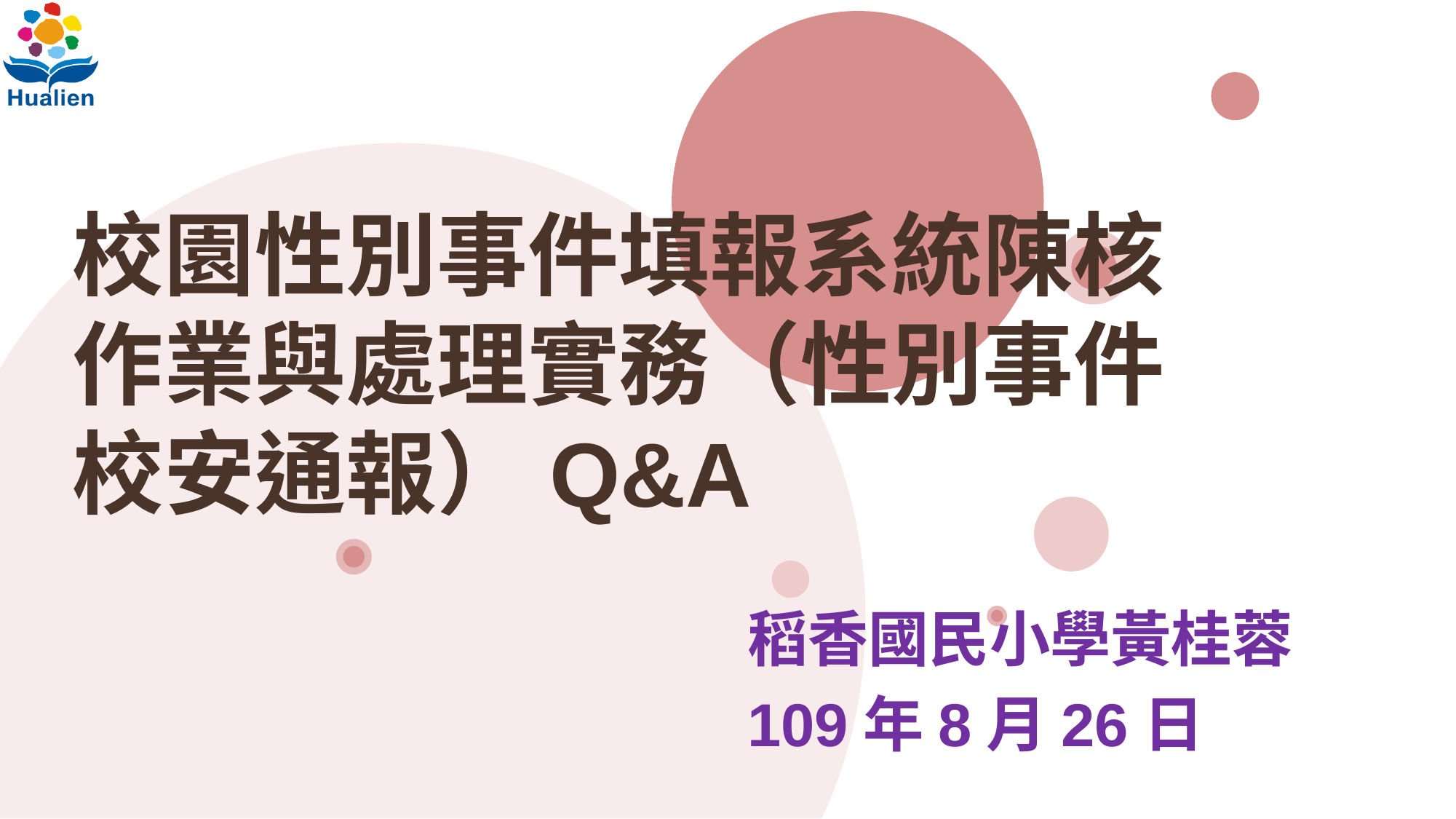

校園性別事件填報系統陳核作業與處理實務（性別事件校安通報）Q&A

稻香國民小學黃桂蓉
109年8月26日